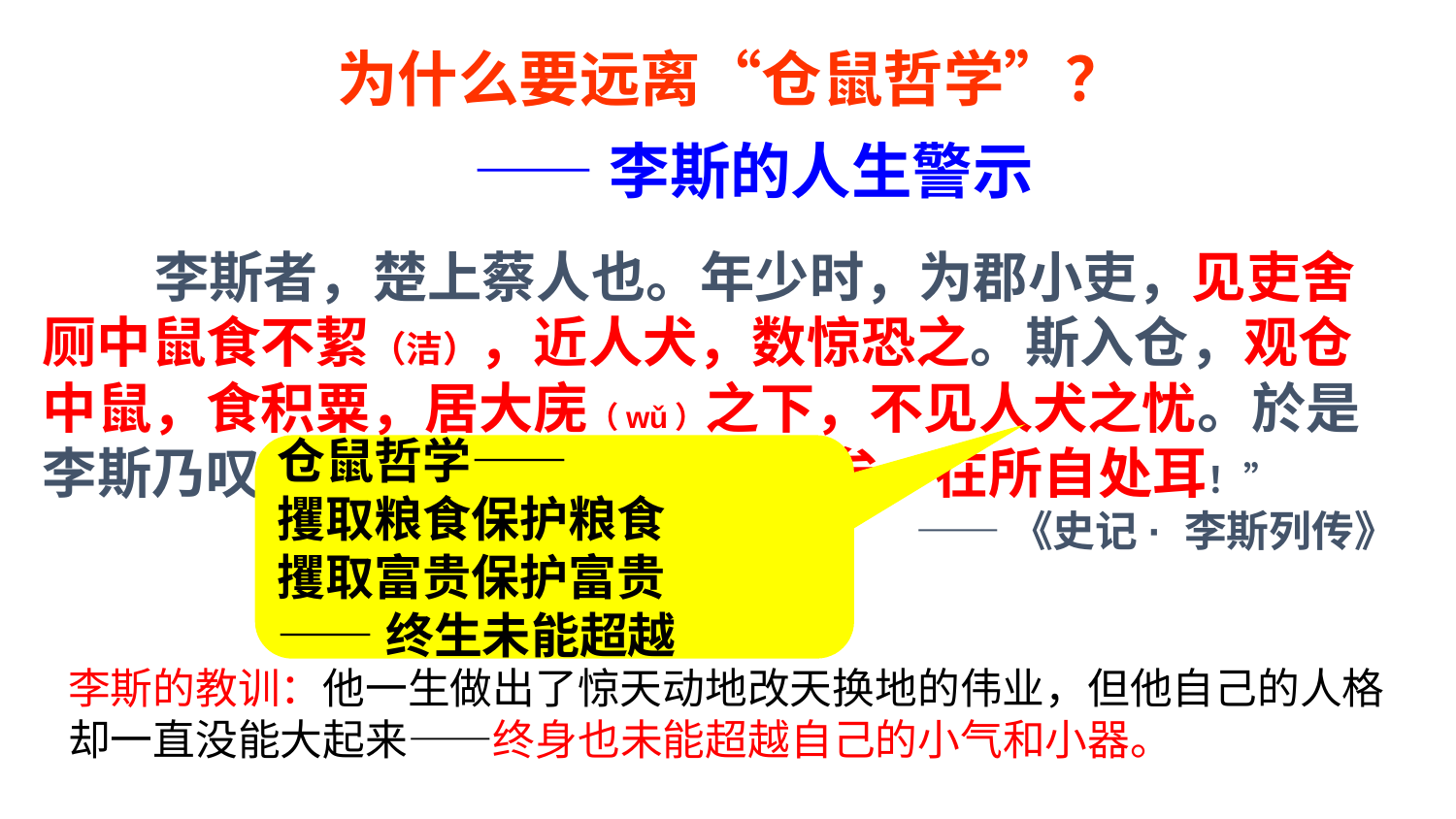

为什么要远离“仓鼠哲学”？
——李斯的人生警示
        李斯者，楚上蔡人也。年少时，为郡小吏，见吏舍厕中鼠食不絜（洁），近人犬，数惊恐之。斯入仓，观仓中鼠，食积粟，居大庑（wǔ）之下，不见人犬之忧。於是李斯乃叹曰：“人之贤不肖譬如鼠矣，在所自处耳！”
——《史记· 李斯列传》
仓鼠哲学——
攫取粮食保护粮食
攫取富贵保护富贵
——终生未能超越
李斯的教训：他一生做出了惊天动地改天换地的伟业，但他自己的人格却一直没能大起来——终身也未能超越自己的小气和小器。